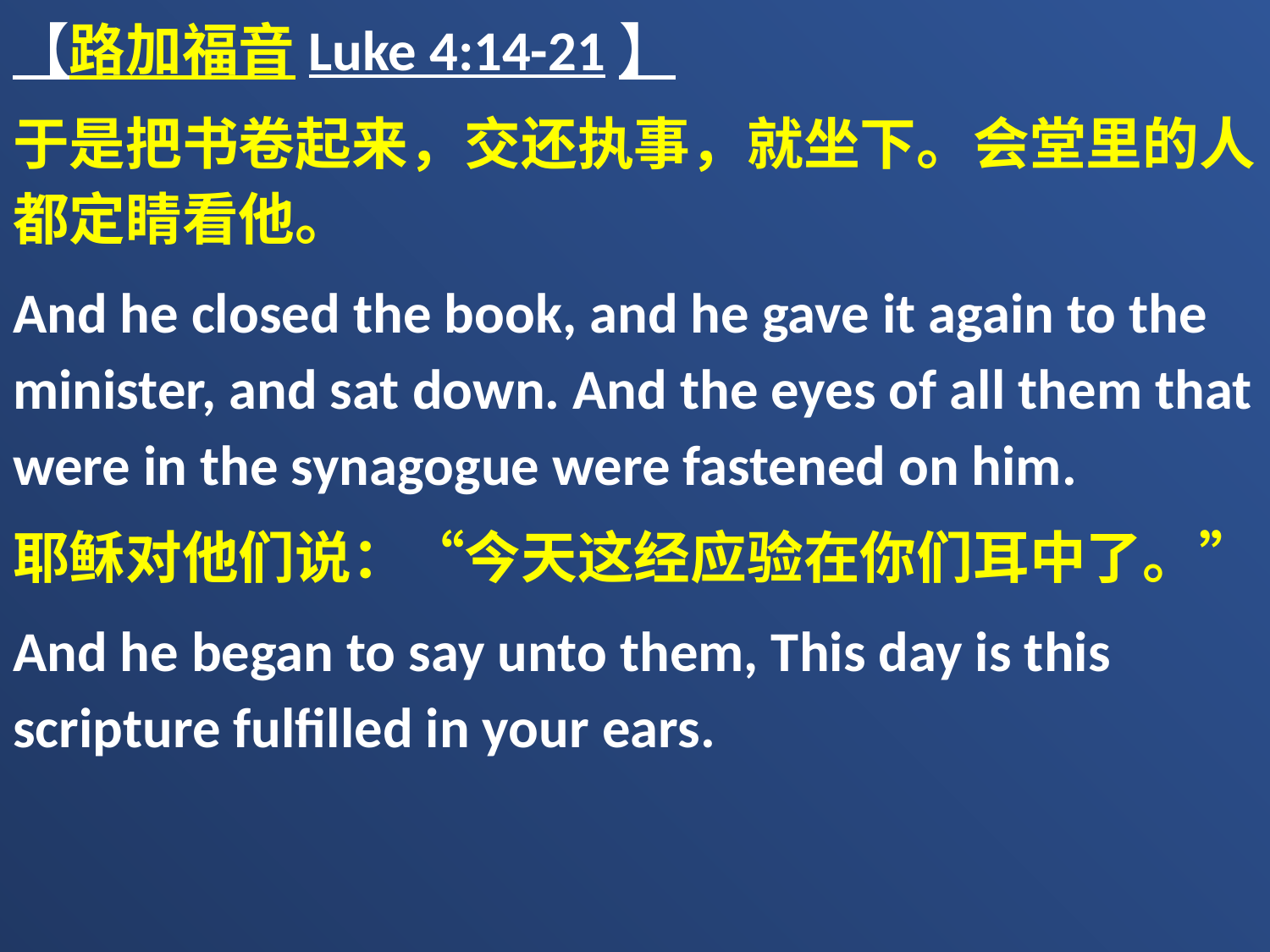

【路加福音Luke 4:14-21】
于是把书卷起来，交还执事，就坐下。会堂里的人都定睛看他。
And he closed the book, and he gave it again to the minister, and sat down. And the eyes of all them that were in the synagogue were fastened on him.
耶稣对他们说：“今天这经应验在你们耳中了。”
And he began to say unto them, This day is this scripture fulfilled in your ears.